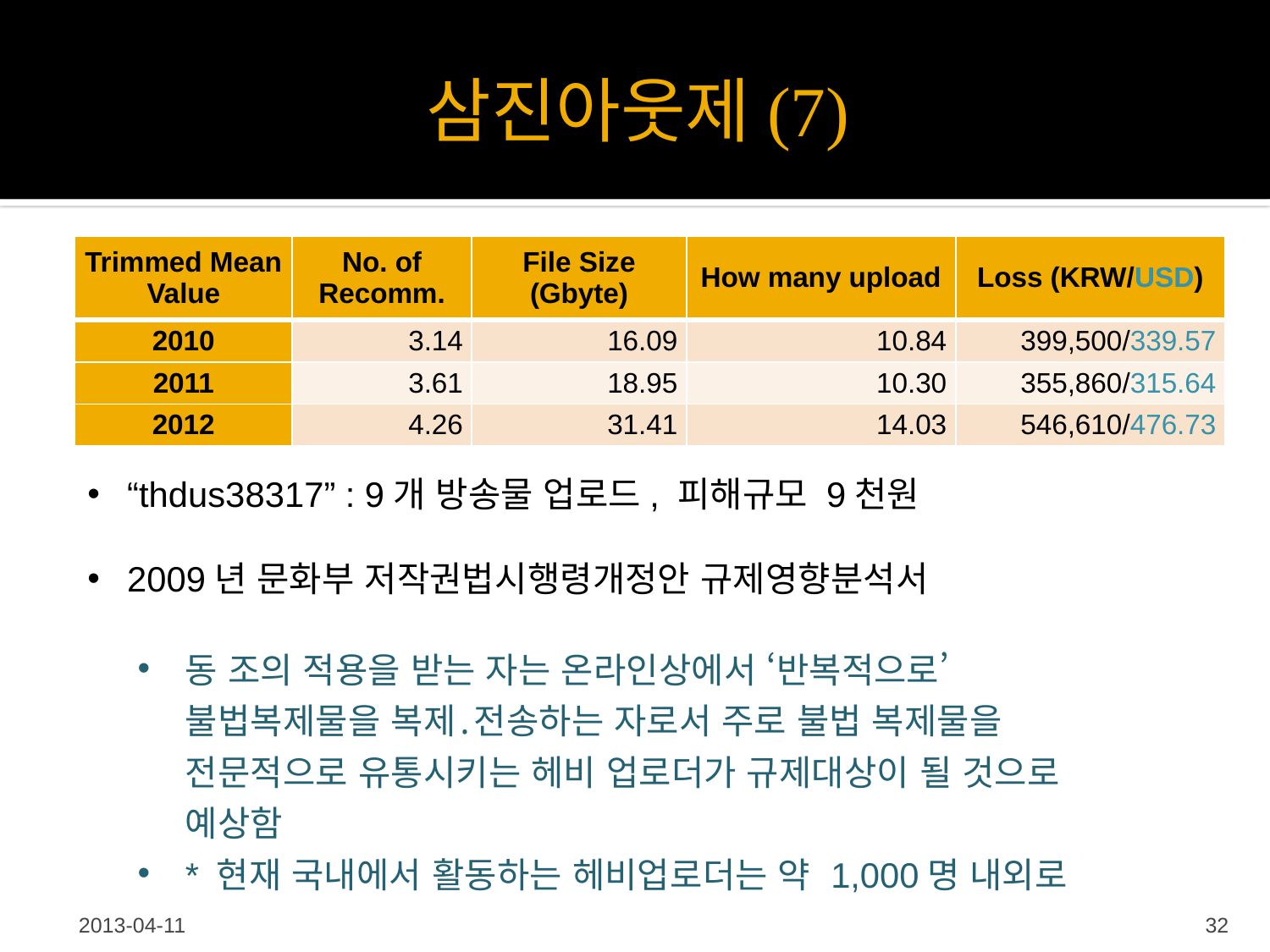

# 삼진아웃제(7)
| Trimmed Mean Value | No. of Recomm. | File Size (Gbyte) | How many upload | Loss (KRW/USD) |
| --- | --- | --- | --- | --- |
| 2010 | 3.14 | 16.09 | 10.84 | 399,500/339.57 |
| 2011 | 3.61 | 18.95 | 10.30 | 355,860/315.64 |
| 2012 | 4.26 | 31.41 | 14.03 | 546,610/476.73 |
“thdus38317” : 9개 방송물 업로드, 피해규모 9천원

2009년 문화부 저작권법시행령개정안 규제영향분석서
| 동 조의 적용을 받는 자는 온라인상에서 ‘반복적으로’ 불법복제물을 복제․전송하는 자로서 주로 불법 복제물을 전문적으로 유통시키는 헤비 업로더가 규제대상이 될 것으로 예상함 \* 현재 국내에서 활동하는 헤비업로더는 약 1,000명 내외로 추정됨 |
| --- |
2013-04-11
32